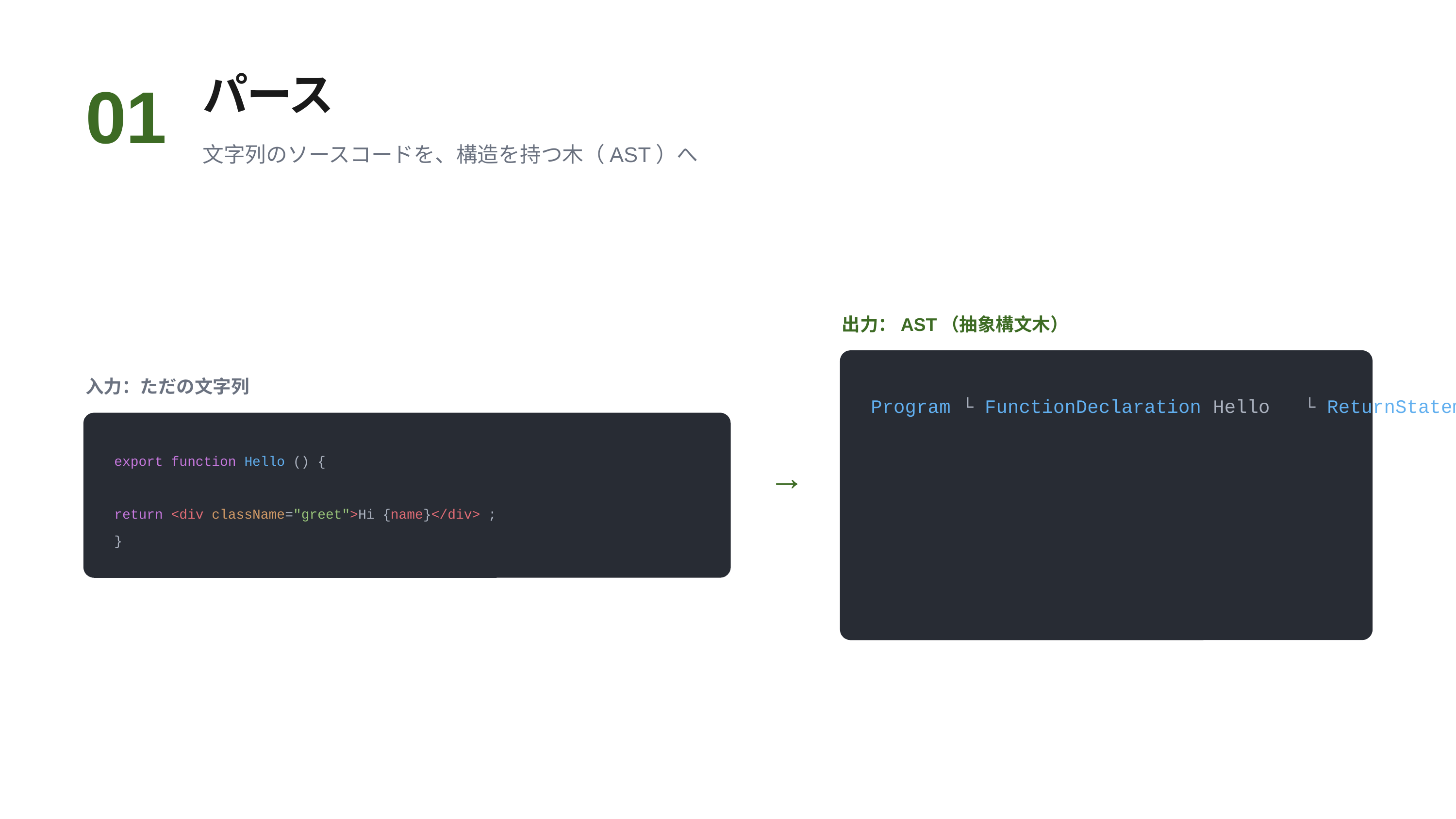

パース
01
文字列のソースコードを、構造を持つ木（AST）へ
出力：AST（抽象構文木）

入力：ただの文字列
Program └ FunctionDeclaration Hello   └ ReturnStatement     └ JSXElement div       ├ JSXAttribute className       ├ JSXText "Hi "       └ JSXExpression {name}

export function Hello () {

return <div className="greet">Hi {name}</div> ;
}
→